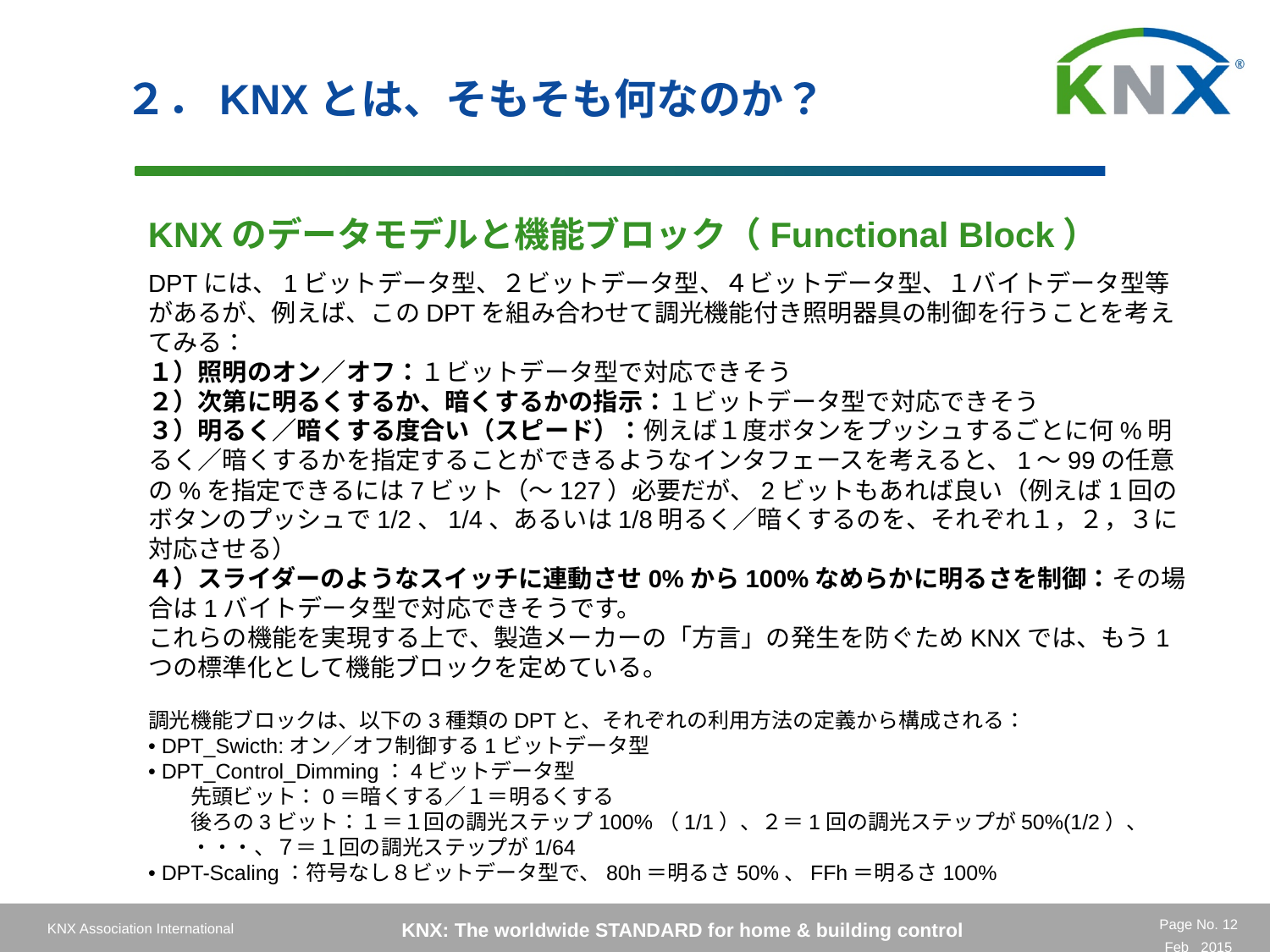

２．KNXとは、そもそも何なのか？

KNXのデータモデルと機能ブロック（Functional Block）
DPTには、1ビットデータ型、２ビットデータ型、４ビットデータ型、１バイトデータ型等があるが、例えば、このDPTを組み合わせて調光機能付き照明器具の制御を行うことを考えてみる：
１）照明のオン／オフ：１ビットデータ型で対応できそう
２）次第に明るくするか、暗くするかの指示：１ビットデータ型で対応できそう
３）明るく／暗くする度合い（スピード）：例えば１度ボタンをプッシュするごとに何%明るく／暗くするかを指定することができるようなインタフェースを考えると、1～99の任意の%を指定できるには7ビット（～127）必要だが、2ビットもあれば良い（例えば1回のボタンのプッシュで1/2、1/4、あるいは1/8明るく／暗くするのを、それぞれ１，２，３に対応させる）
４）スライダーのようなスイッチに連動させ0%から100%なめらかに明るさを制御：その場合は1バイトデータ型で対応できそうです。
これらの機能を実現する上で、製造メーカーの「方言」の発生を防ぐためKNXでは、もう1つの標準化として機能ブロックを定めている。

調光機能ブロックは、以下の3種類のDPTと、それぞれの利用方法の定義から構成される：
• DPT_Swicth:オン／オフ制御する1ビットデータ型
• DPT_Control_Dimming：4ビットデータ型
　　先頭ビット：0＝暗くする／１＝明るくする
　　後ろの3ビット：１＝１回の調光ステップ100%（1/1）、２＝1回の調光ステップが50%(1/2）、
　　・・・、７＝１回の調光ステップが1/64
• DPT-Scaling：符号なし８ビットデータ型で、80h＝明るさ50%、FFh＝明るさ100%